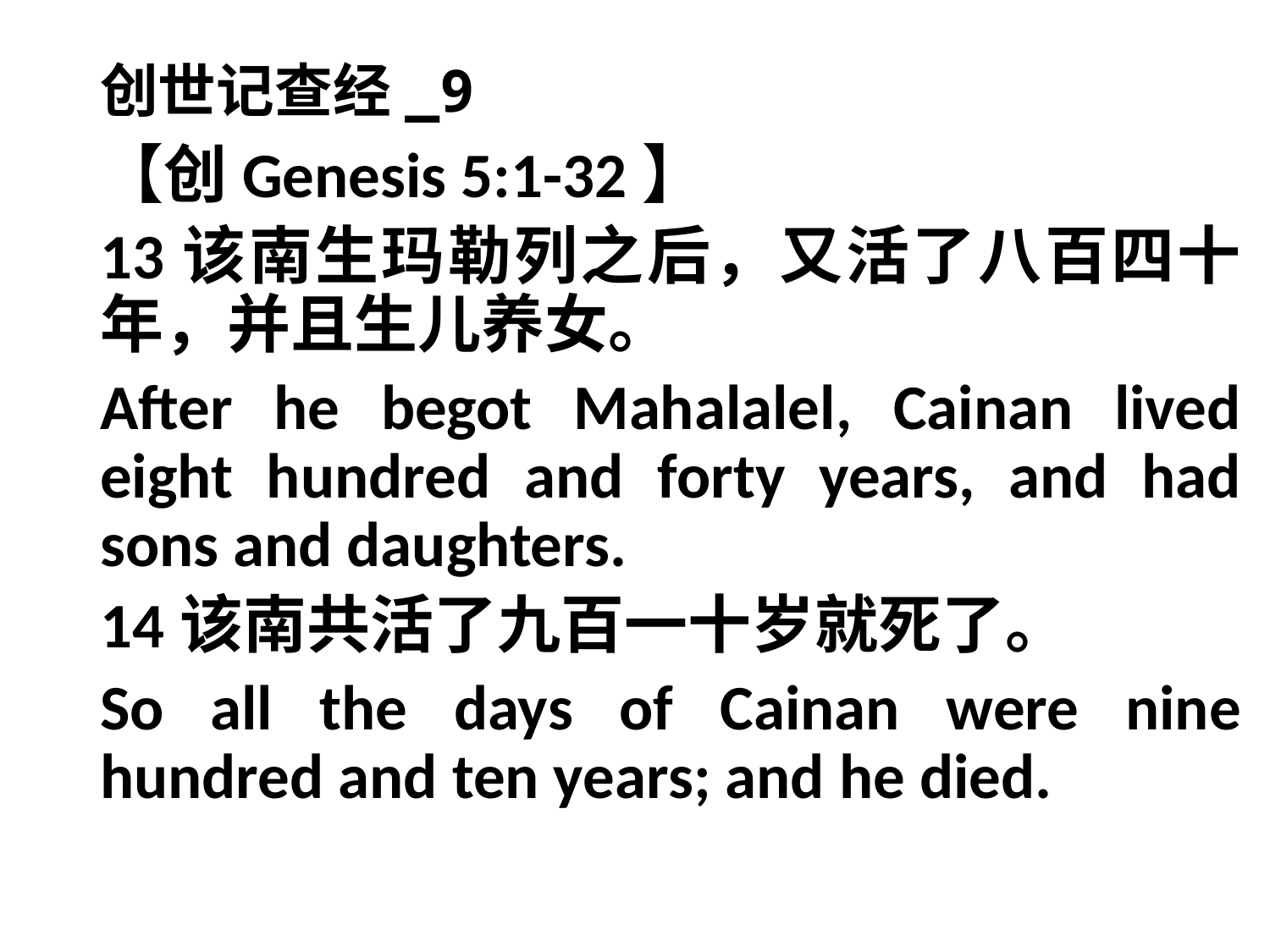

# 创世记查经_9
【创Genesis 5:1-32】
13该南生玛勒列之后，又活了八百四十年，并且生儿养女。
After he begot Mahalalel, Cainan lived eight hundred and forty years, and had sons and daughters.
14该南共活了九百一十岁就死了。
So all the days of Cainan were nine hundred and ten years; and he died.